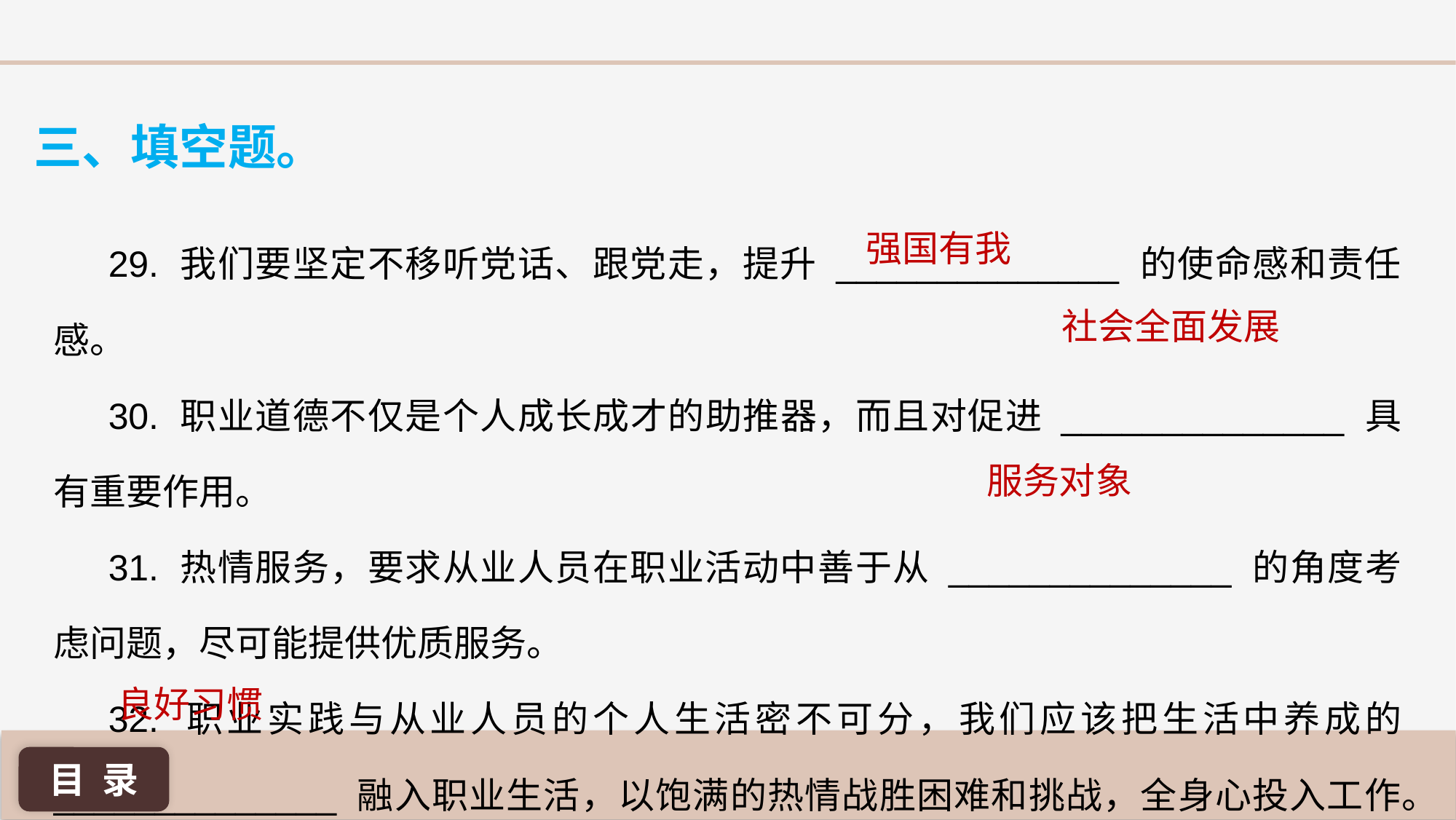

三、填空题。
强国有我
29. 我们要坚定不移听党话、跟党走，提升 ______________ 的使命感和责任感。
30. 职业道德不仅是个人成长成才的助推器，而且对促进 ______________ 具有重要作用。
31. 热情服务，要求从业人员在职业活动中善于从 ______________ 的角度考虑问题，尽可能提供优质服务。
32. 职业实践与从业人员的个人生活密不可分，我们应该把生活中养成的 ______________ 融入职业生活，以饱满的热情战胜困难和挑战，全身心投入工作。
社会全面发展
服务对象
良好习惯